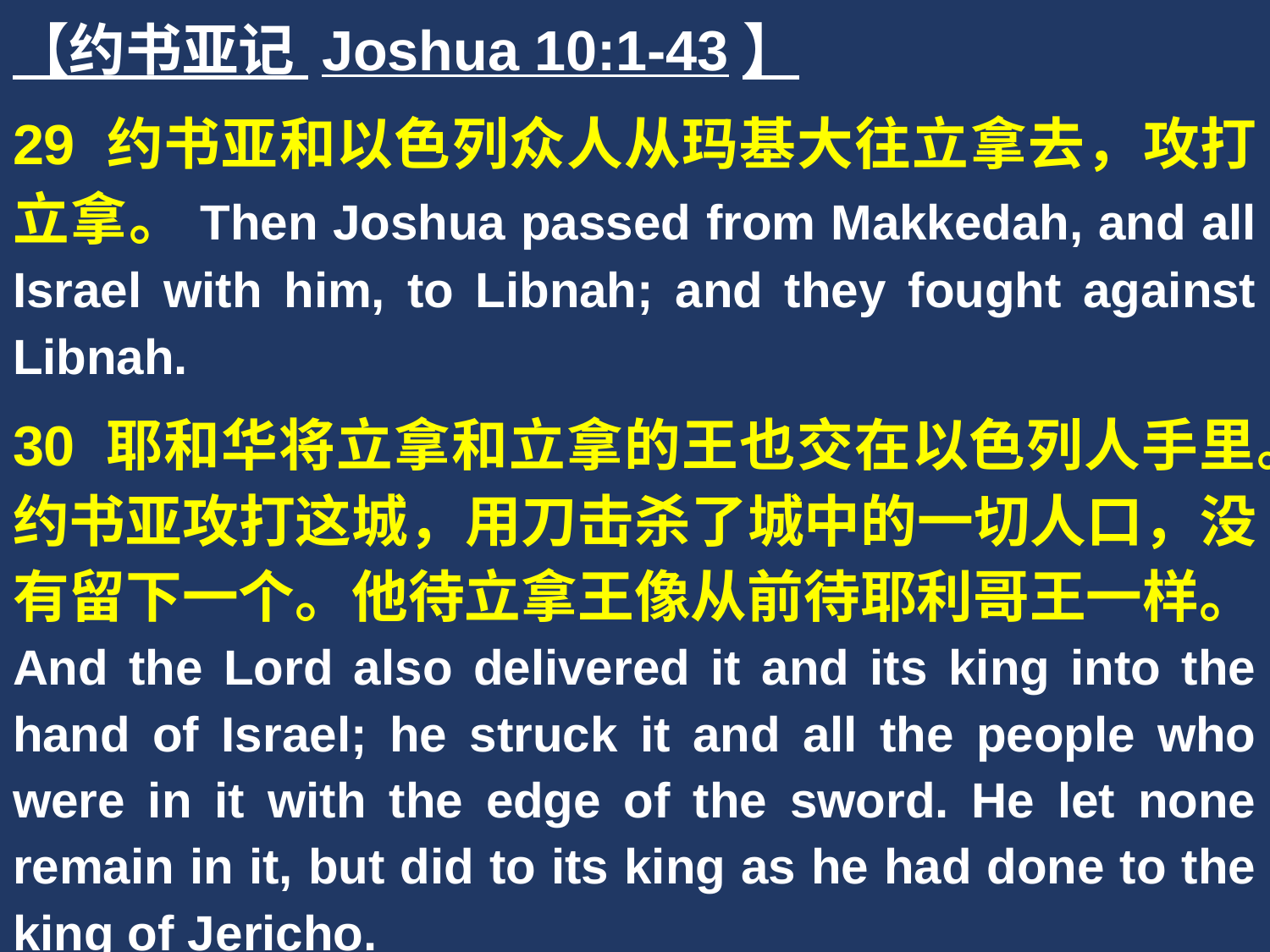

【约书亚记 Joshua 10:1-43】
29 约书亚和以色列众人从玛基大往立拿去，攻打立拿。Then Joshua passed from Makkedah, and all Israel with him, to Libnah; and they fought against Libnah.
30 耶和华将立拿和立拿的王也交在以色列人手里。约书亚攻打这城，用刀击杀了城中的一切人口，没有留下一个。他待立拿王像从前待耶利哥王一样。And the Lord also delivered it and its king into the hand of Israel; he struck it and all the people who were in it with the edge of the sword. He let none remain in it, but did to its king as he had done to the king of Jericho.